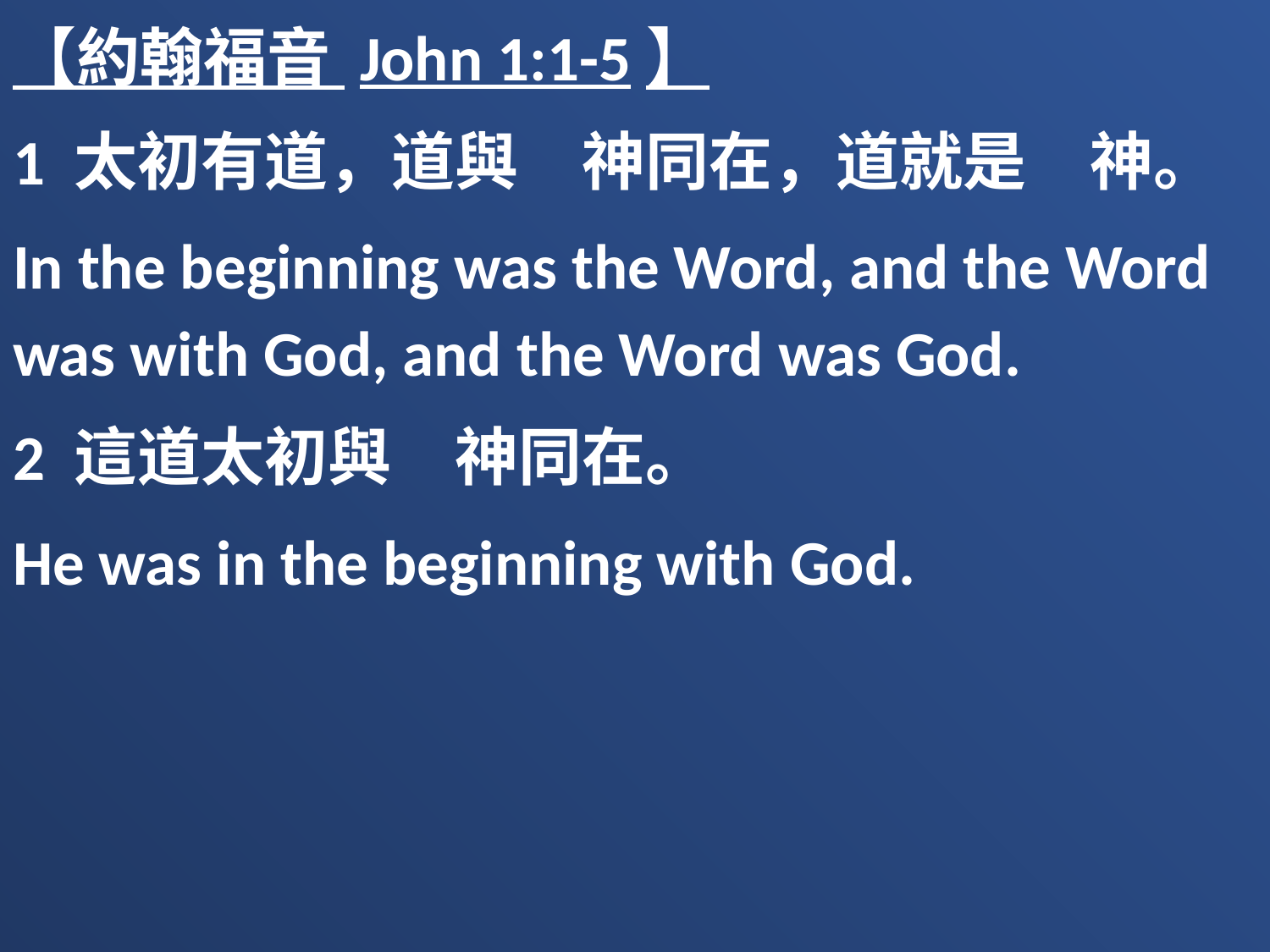

【約翰福音 John 1:1-5】
1 太初有道，道與　神同在，道就是　神。
In the beginning was the Word, and the Word was with God, and the Word was God.
2 這道太初與　神同在。
He was in the beginning with God.